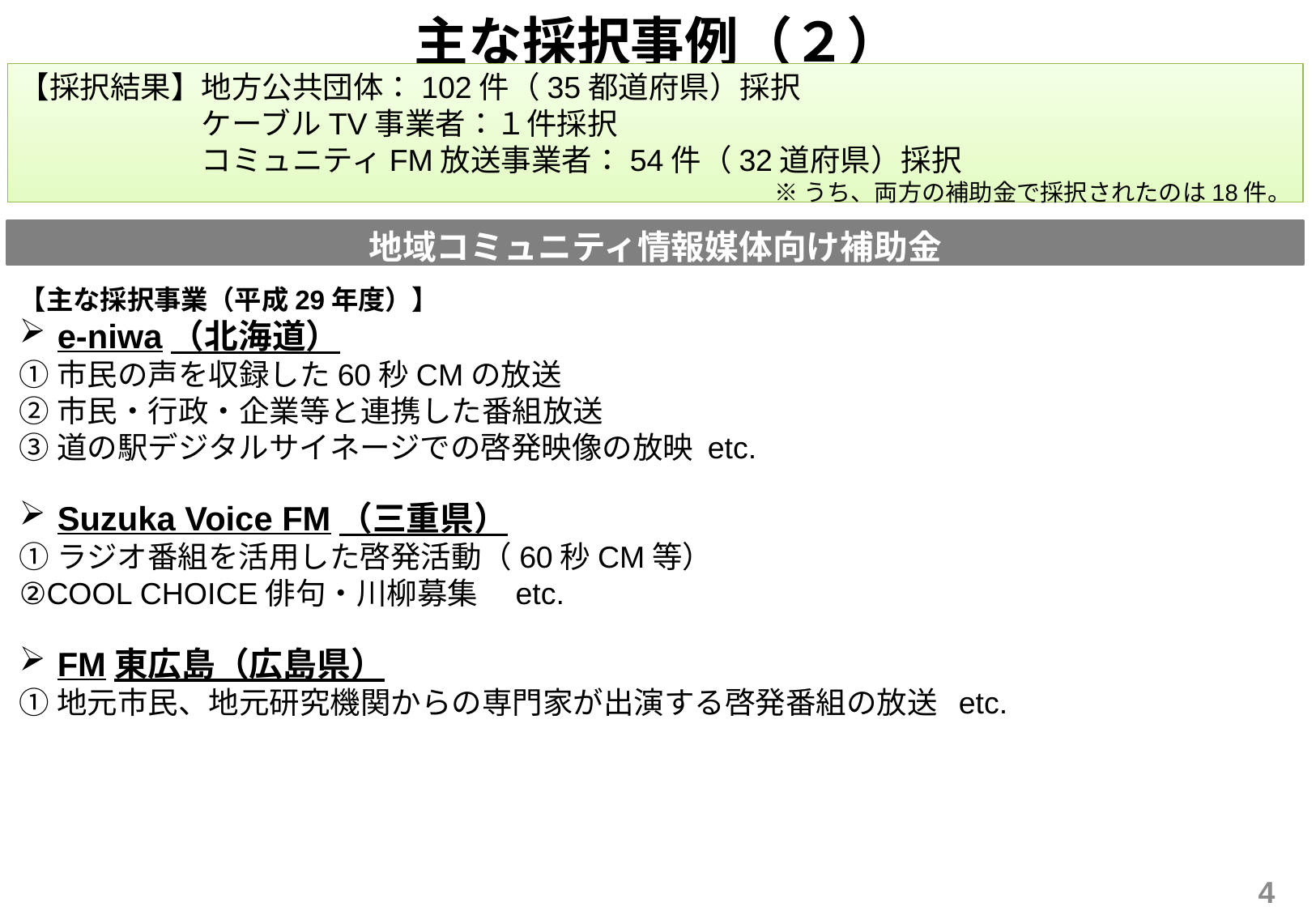

主な採択事例（２）
【採択結果】地方公共団体：102件（35都道府県）採択
　　　　　　ケーブルTV事業者：１件採択
　　　　　　コミュニティFM放送事業者：54件（32道府県）採択
※うち、両方の補助金で採択されたのは18件。
地域コミュニティ情報媒体向け補助金
【主な採択事業（平成29年度）】
e-niwa（北海道）
①市民の声を収録した60秒CMの放送
②市民・行政・企業等と連携した番組放送
③道の駅デジタルサイネージでの啓発映像の放映 etc.

Suzuka Voice FM（三重県）
①ラジオ番組を活用した啓発活動（60秒CM等）
②COOL CHOICE俳句・川柳募集　etc.

FM東広島（広島県）
①地元市民、地元研究機関からの専門家が出演する啓発番組の放送  etc.

4